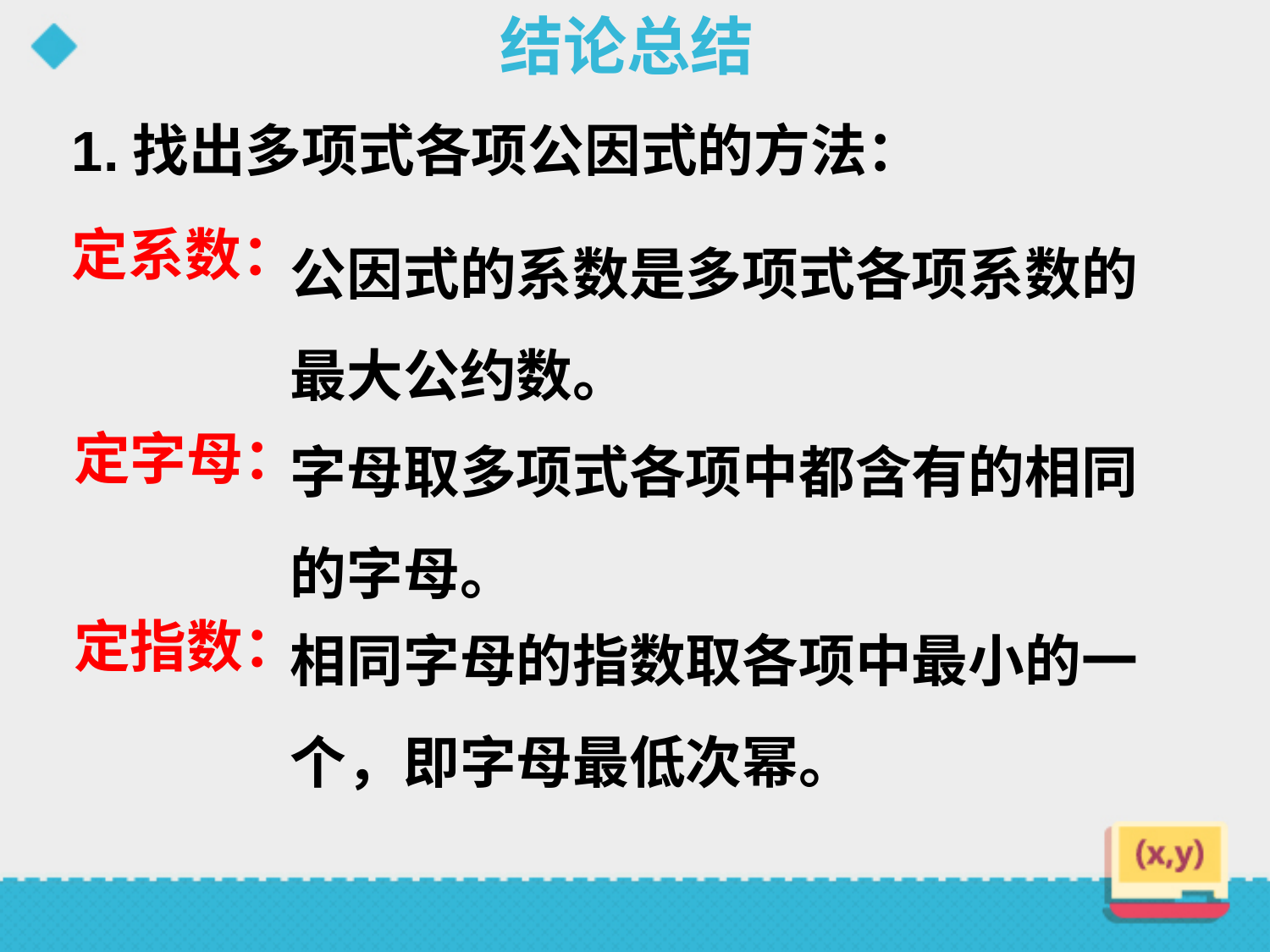

结论总结

1.找出多项式各项公因式的方法：
公因式的系数是多项式各项系数的最大公约数。
定系数：
字母取多项式各项中都含有的相同的字母。
定字母：
相同字母的指数取各项中最小的一个，即字母最低次幂。
定指数：